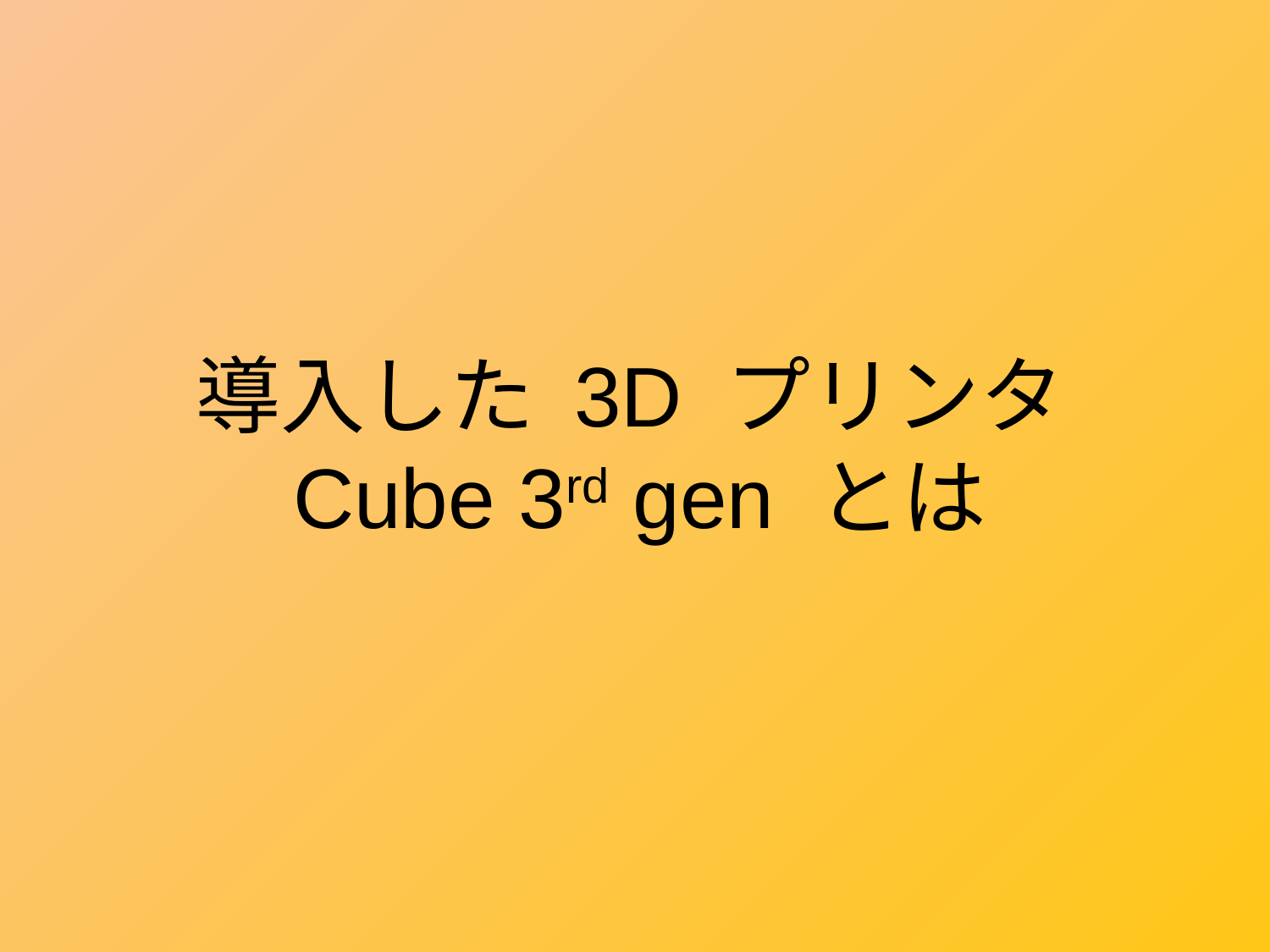

導入した 3D プリンタ
Cube 3rd gen とは